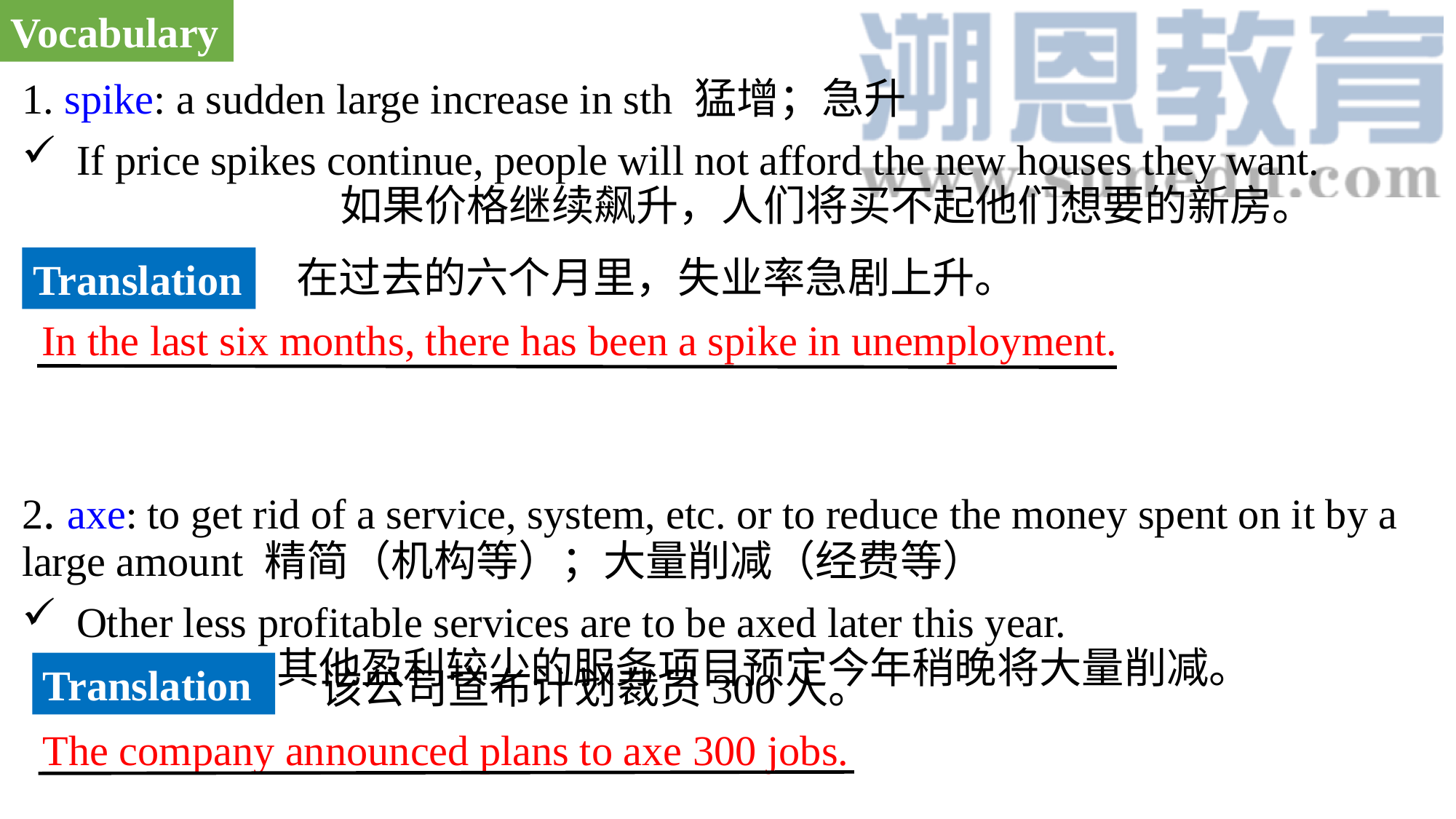

Vocabulary
1. spike: a sudden large increase in sth 猛增；急升
If price spikes continue, people will not afford the new houses they want.                                  如果价格继续飙升，人们将买不起他们想要的新房。

2. axe: to get rid of a service, system, etc. or to reduce the money spent on it by a large amount 精简（机构等）；大量削减（经费等）
Other less profitable services are to be axed later this year.                                                    其他盈利较少的服务项目预定今年稍晚将大量削减。
在过去的六个月里，失业率急剧上升。
Translation
In the last six months, there has been a spike in unemployment.
Translation
该公司宣布计划裁员300人。
The company announced plans to axe 300 jobs.